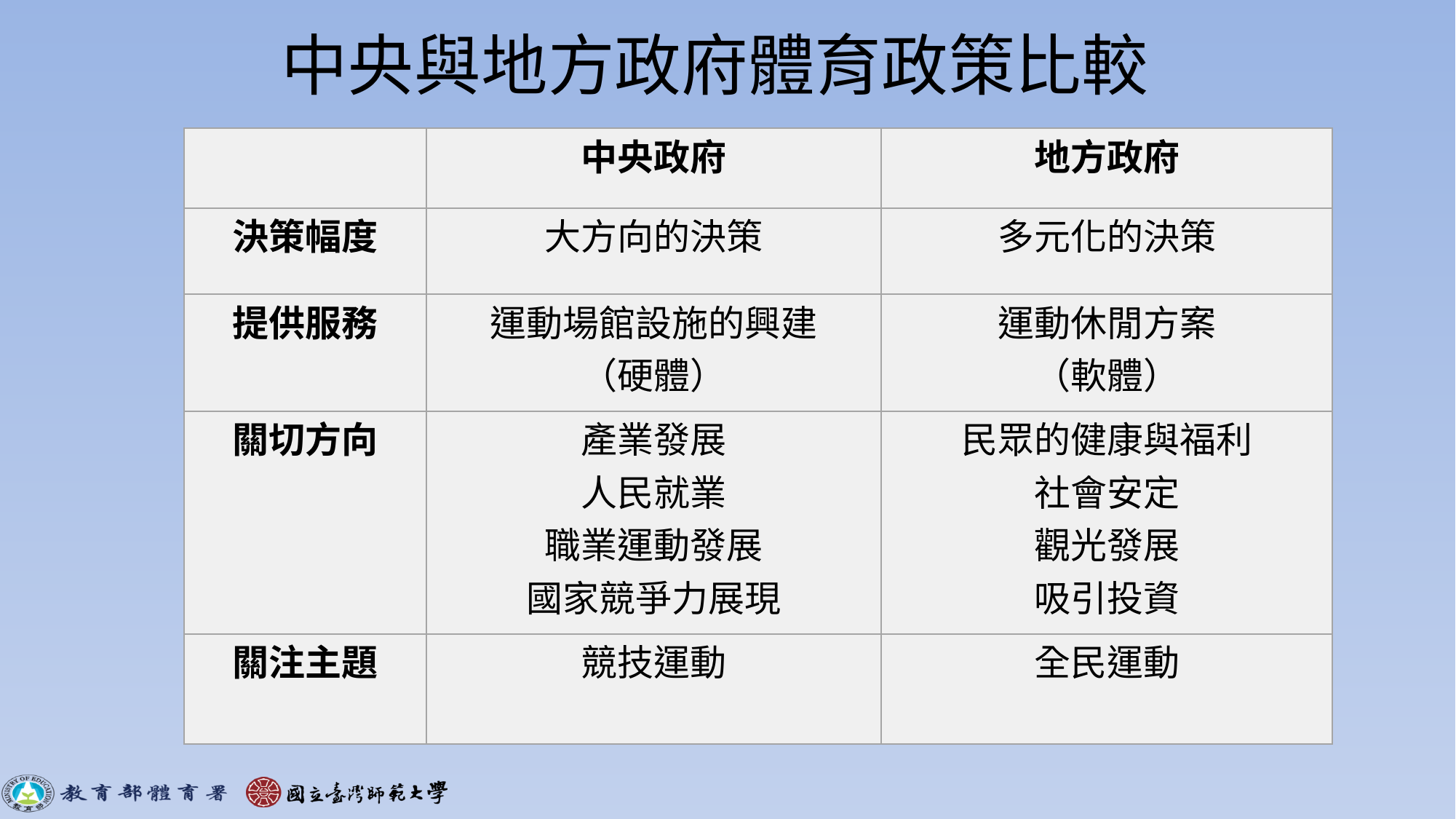

中央與地方政府體育政策比較
|  | 中央政府 | 地方政府 |
| --- | --- | --- |
| 決策幅度 | 大方向的決策 | 多元化的決策 |
| 提供服務 | 運動場館設施的興建 （硬體） | 運動休閒方案 （軟體） |
| 關切方向 | 產業發展 人民就業 職業運動發展 國家競爭力展現 | 民眾的健康與福利 社會安定 觀光發展 吸引投資 |
| 關注主題 | 競技運動 | 全民運動 |